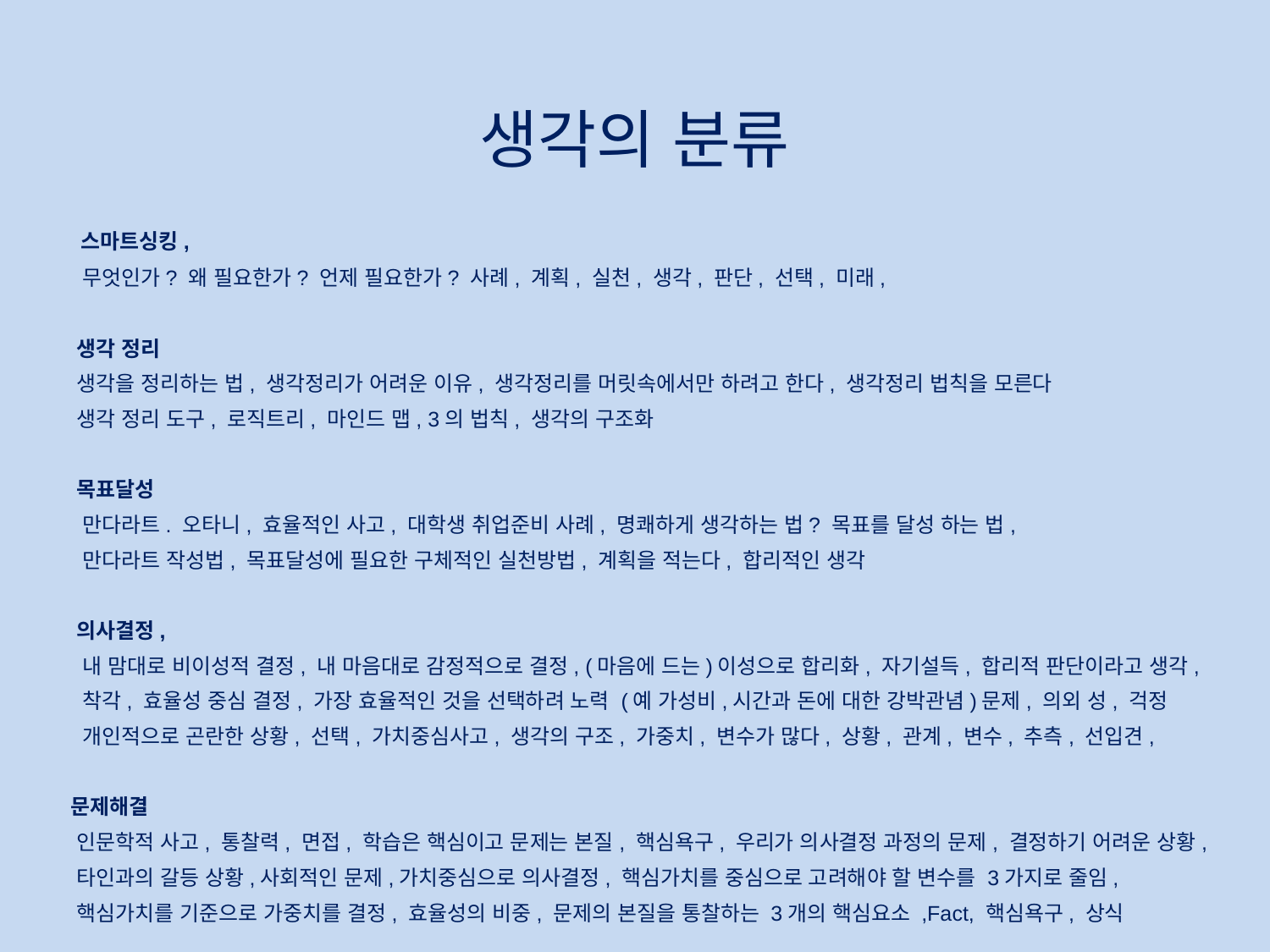

생각의 분류

         스마트싱킹,
           무엇인가? 왜 필요한가? 언제 필요한가? 사례, 계획, 실천, 생각, 판단, 선택, 미래,

          생각 정리
          생각을 정리하는 법, 생각정리가 어려운 이유, 생각정리를 머릿속에서만 하려고 한다, 생각정리 법칙을 모른다
          생각 정리 도구, 로직트리, 마인드 맵, 3의 법칙, 생각의 구조화

          목표달성
           만다라트. 오타니, 효율적인 사고, 대학생 취업준비 사례, 명쾌하게 생각하는 법? 목표를 달성 하는 법,
           만다라트 작성법, 목표달성에 필요한 구체적인 실천방법, 계획을 적는다, 합리적인 생각

          의사결정,
           내 맘대로 비이성적 결정, 내 마음대로 감정적으로 결정, (마음에 드는)이성으로 합리화, 자기설득, 합리적 판단이라고 생각,
           착각, 효율성 중심 결정, 가장 효율적인 것을 선택하려 노력 (예 가성비,시간과 돈에 대한 강박관념)문제, 의외 성, 걱정
           개인적으로 곤란한 상황, 선택, 가치중심사고, 생각의 구조, 가중치, 변수가 많다, 상황, 관계, 변수, 추측, 선입견,

         문제해결
          인문학적 사고, 통찰력, 면접, 학습은 핵심이고 문제는 본질, 핵심욕구, 우리가 의사결정 과정의 문제, 결정하기 어려운 상황,
          타인과의 갈등 상황,사회적인 문제,가치중심으로 의사결정, 핵심가치를 중심으로 고려해야 할 변수를 3가지로 줄임,
          핵심가치를 기준으로 가중치를 결정, 효율성의 비중, 문제의 본질을 통찰하는 3개의 핵심요소 ,Fact, 핵심욕구, 상식

“